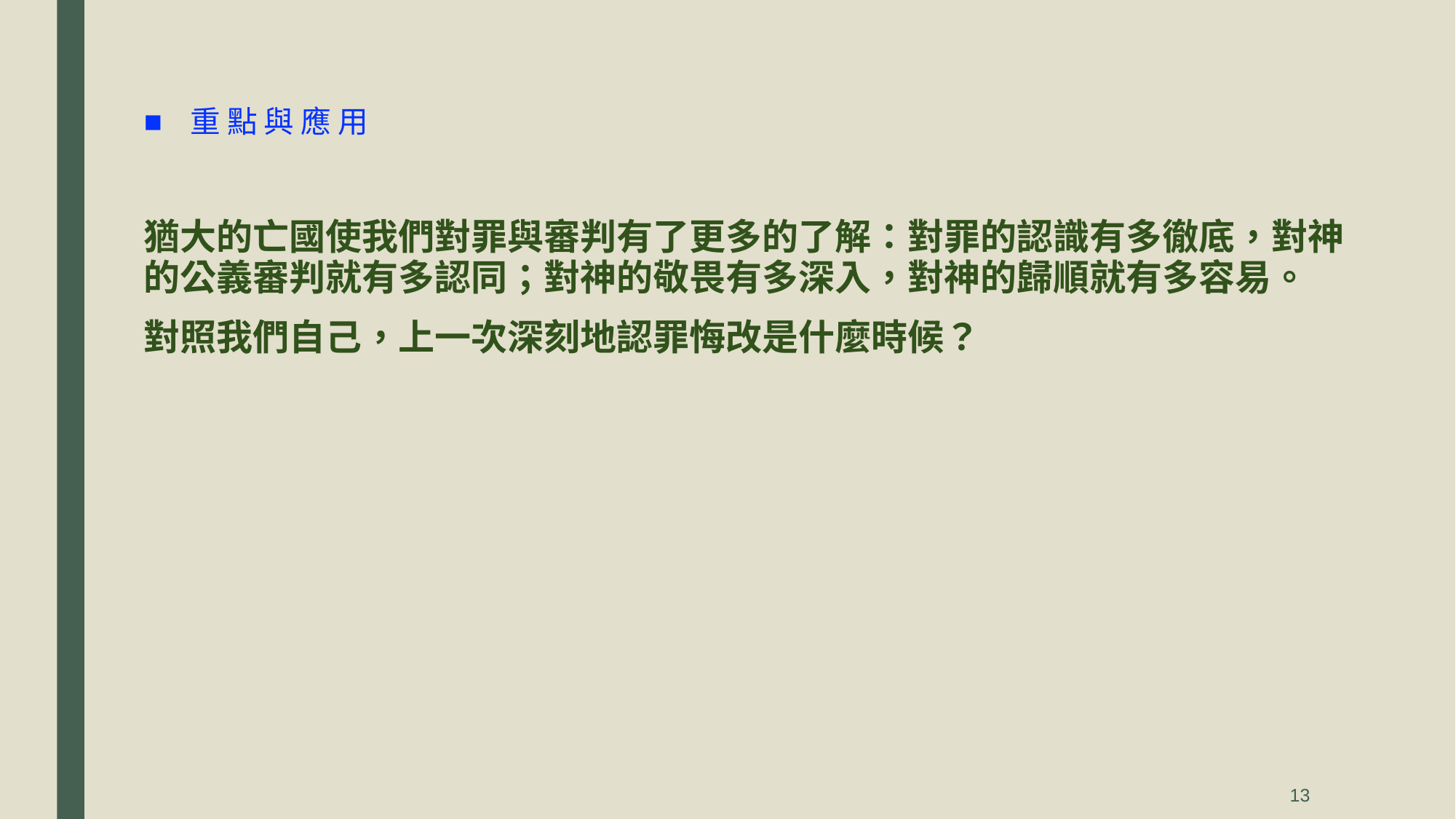

重 點 與 應 用

猶大的亡國使我們對罪與審判有了更多的了解：對罪的認識有多徹底，對神的公義審判就有多認同；對神的敬畏有多深入，對神的歸順就有多容易。
對照我們自己，上一次深刻地認罪悔改是什麼時候？
13